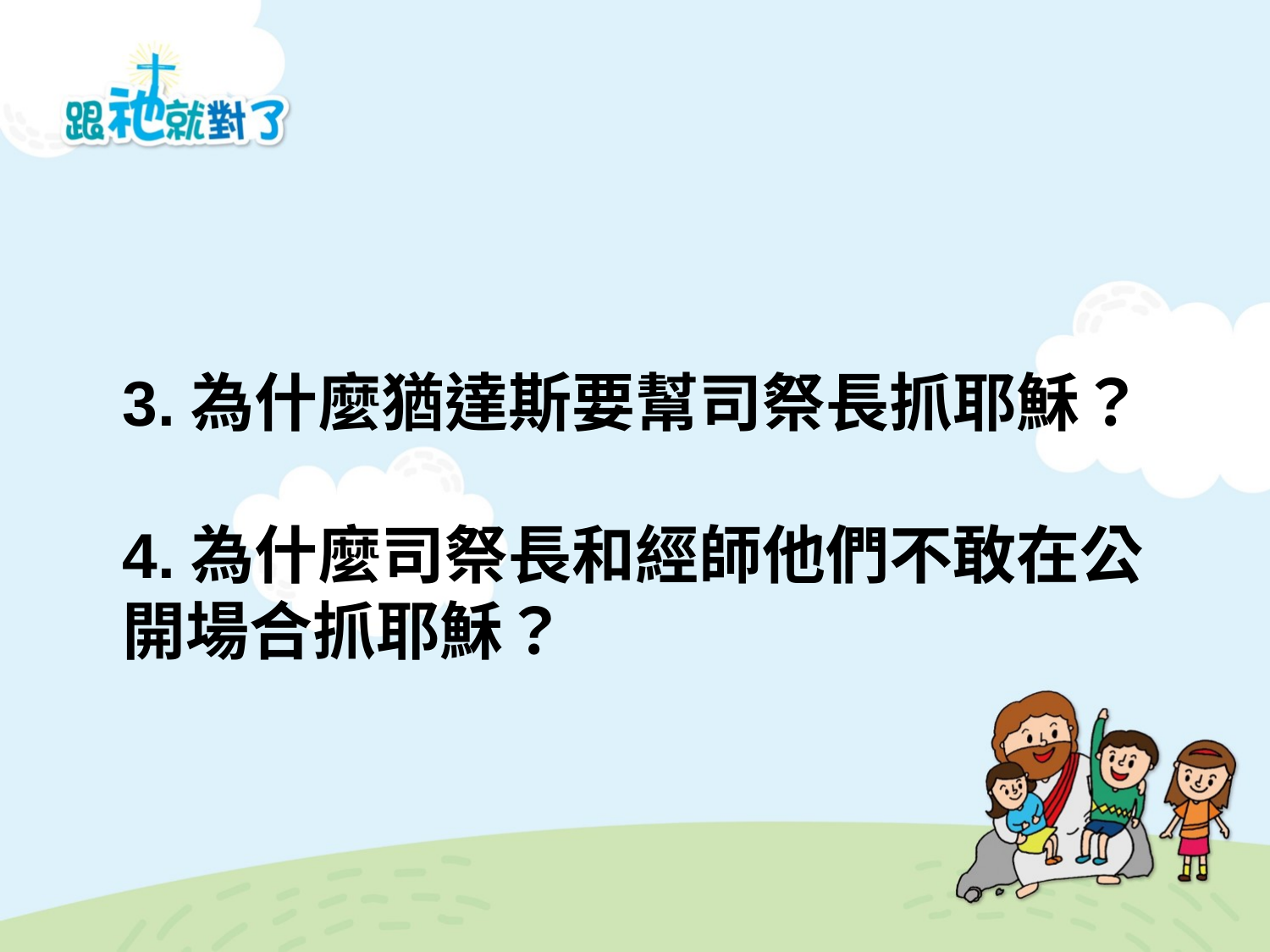

3.為什麼猶達斯要幫司祭長抓耶穌？

4.為什麼司祭長和經師他們不敢在公開場合抓耶穌？